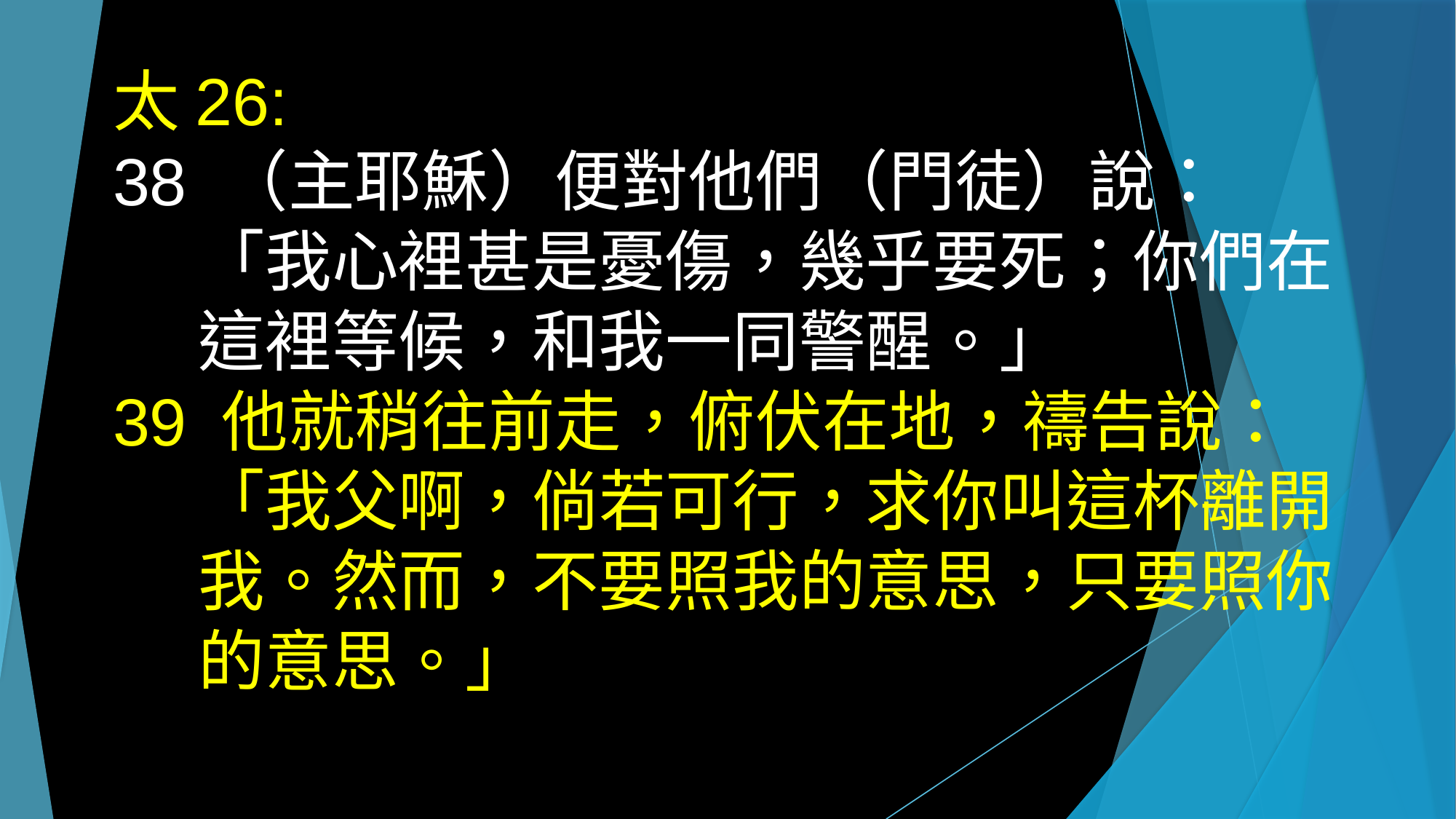

太26:
38 （主耶穌）便對他們（門徒）說：「我心裡甚是憂傷，幾乎要死；你們在這裡等候，和我一同警醒。」
39 他就稍往前走，俯伏在地，禱告說：「我父啊，倘若可行，求你叫這杯離開我。然而，不要照我的意思，只要照你的意思。」